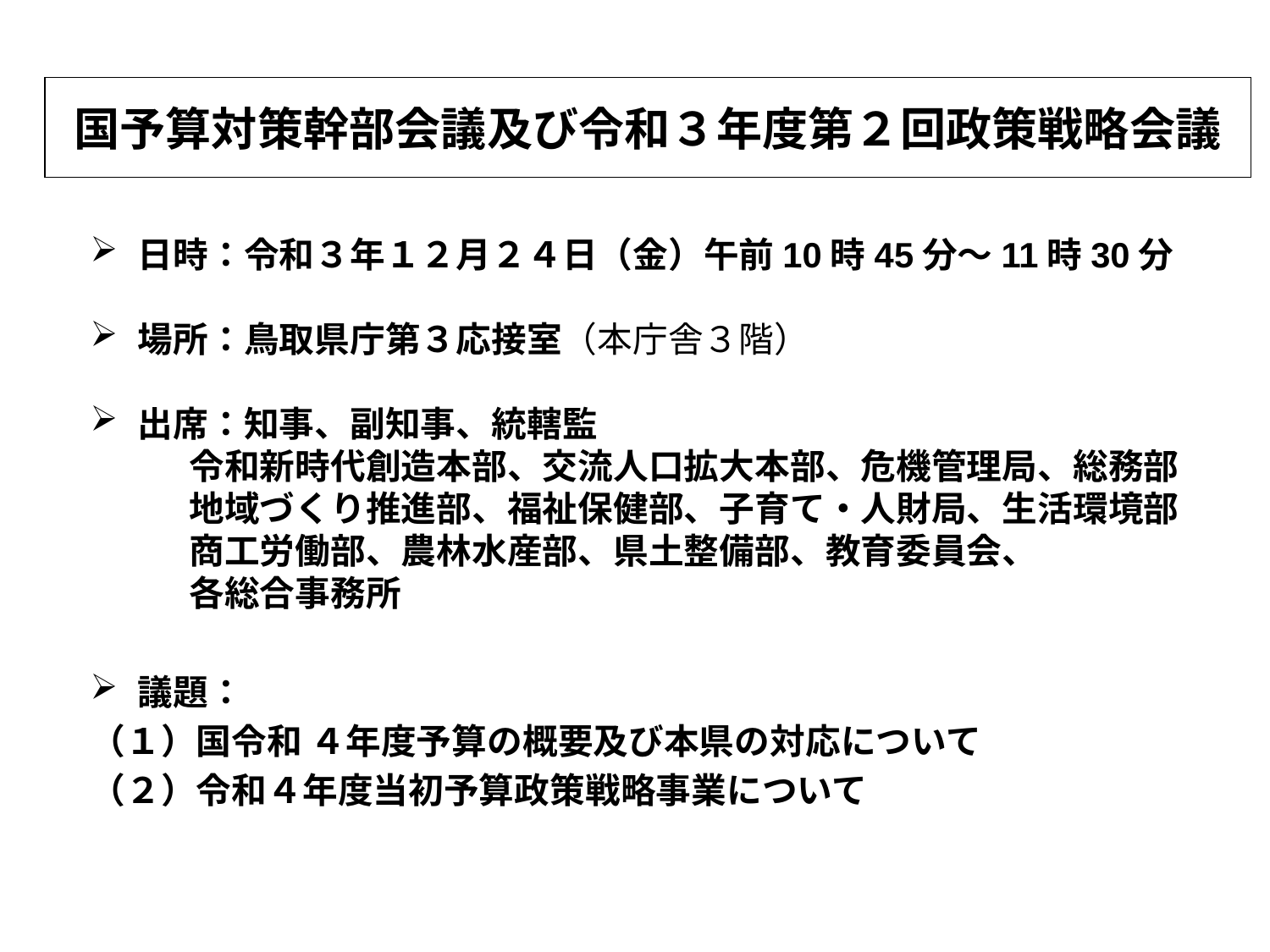

国予算対策幹部会議及び令和３年度第２回政策戦略会議
日時：令和３年１２月２４日（金）午前10時45分～11時30分

場所：鳥取県庁第３応接室（本庁舎３階）

出席：知事、副知事、統轄監
令和新時代創造本部、交流人口拡大本部、危機管理局、総務部
地域づくり推進部、福祉保健部、子育て・人財局、生活環境部
商工労働部、農林水産部、県土整備部、教育委員会、
各総合事務所

議題：
（１）国令和 ４年度予算の概要及び本県の対応について
（２）令和４年度当初予算政策戦略事業について